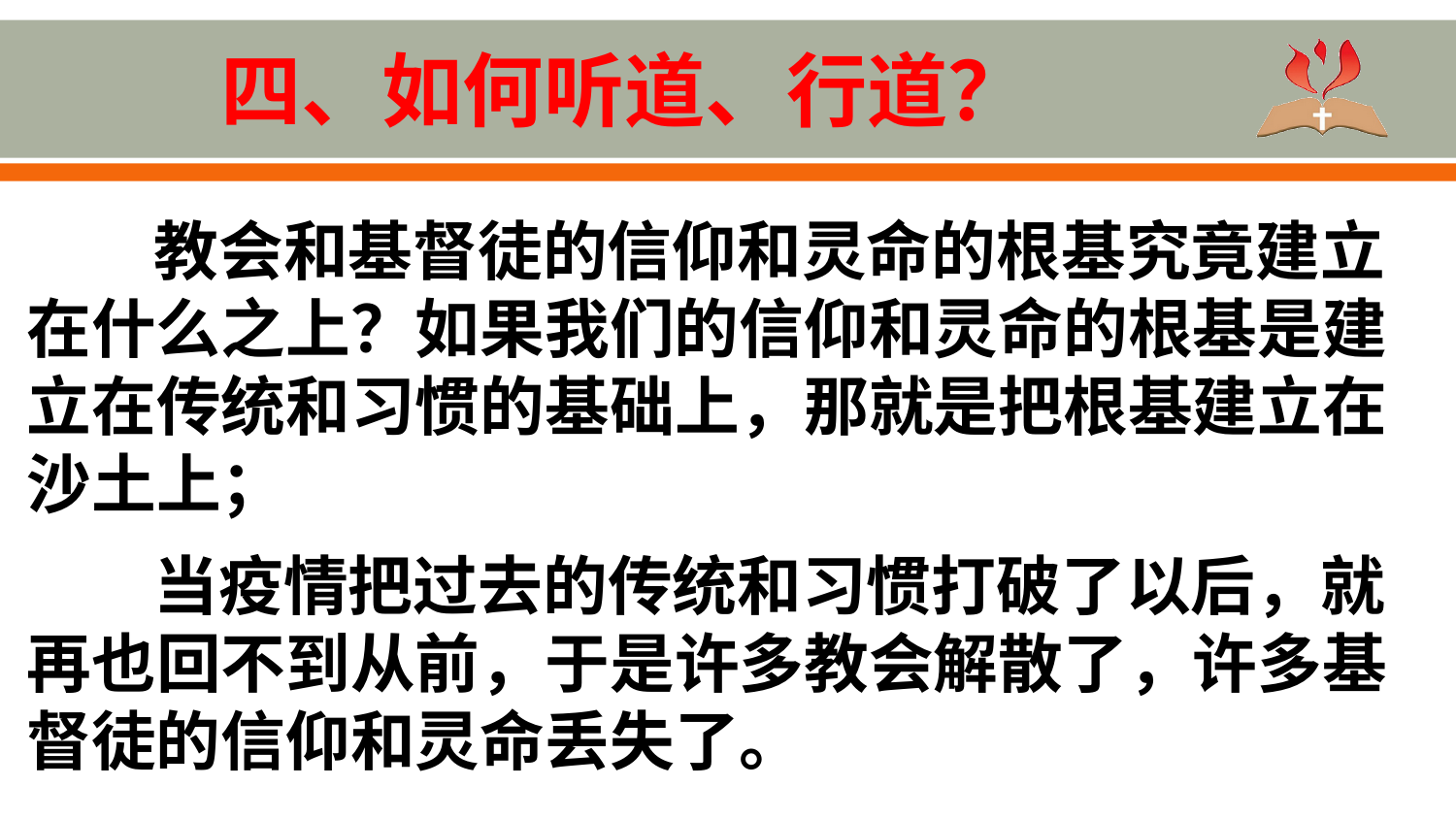

# 四、如何听道、行道？
教会和基督徒的信仰和灵命的根基究竟建立在什么之上？如果我们的信仰和灵命的根基是建立在传统和习惯的基础上，那就是把根基建立在沙土上；
当疫情把过去的传统和习惯打破了以后，就再也回不到从前，于是许多教会解散了，许多基督徒的信仰和灵命丢失了。
35